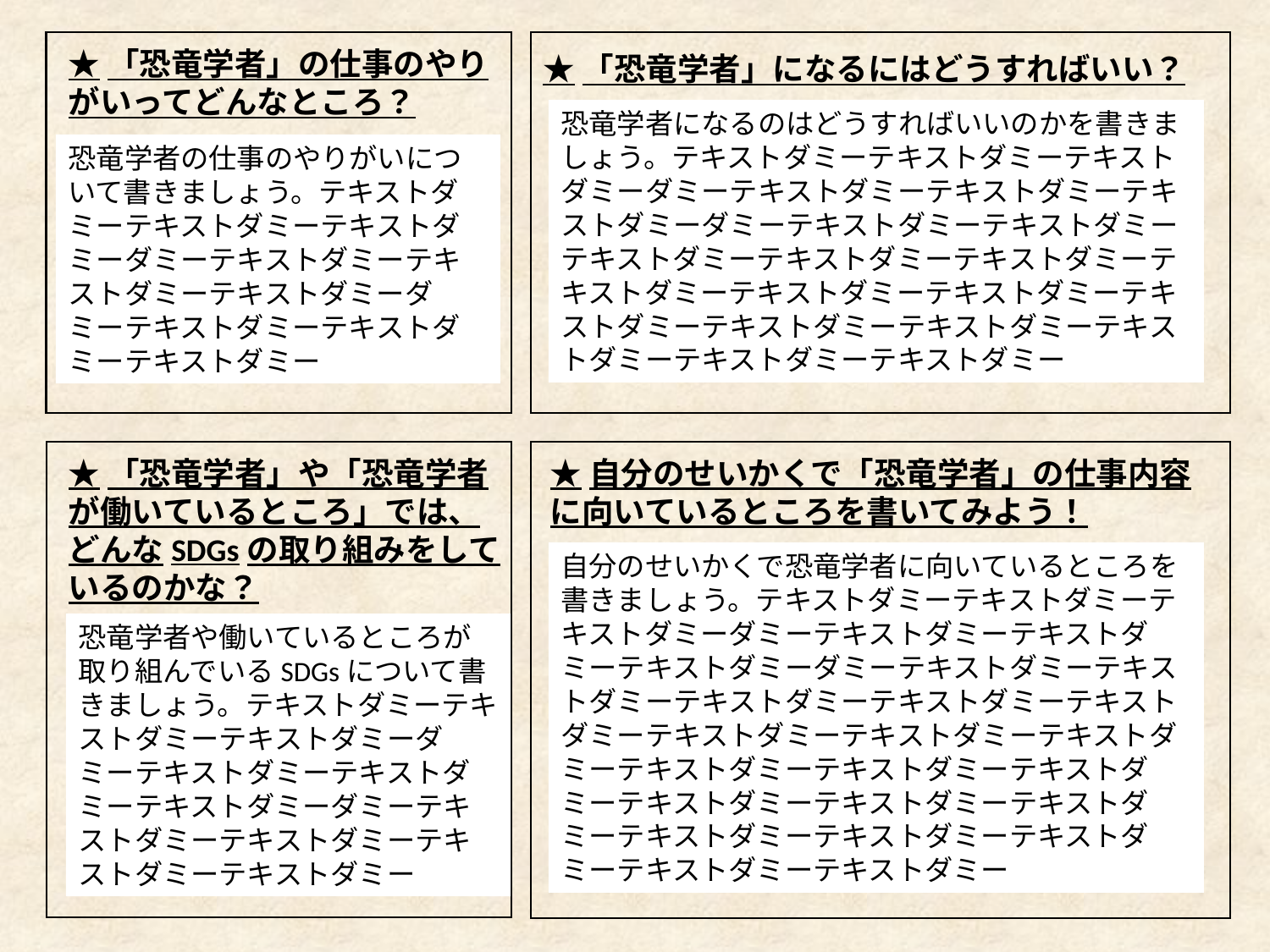

★「恐竜学者」の仕事のやりがいってどんなところ？
★「恐竜学者」になるにはどうすればいい？
恐竜学者になるのはどうすればいいのかを書きましょう。テキストダミーテキストダミーテキストダミーダミーテキストダミーテキストダミーテキストダミーダミーテキストダミーテキストダミーテキストダミーテキストダミーテキストダミーテキストダミーテキストダミーテキストダミーテキストダミーテキストダミーテキストダミーテキストダミーテキストダミーテキストダミー
恐竜学者の仕事のやりがいについて書きましょう。テキストダミーテキストダミーテキストダミーダミーテキストダミーテキストダミーテキストダミーダミーテキストダミーテキストダミーテキストダミー

★「恐竜学者」や「恐竜学者が働いているところ」では、どんなSDGsの取り組みをしているのかな？
★自分のせいかくで「恐竜学者」の仕事内容に向いているところを書いてみよう！
自分のせいかくで恐竜学者に向いているところを書きましょう。テキストダミーテキストダミーテキストダミーダミーテキストダミーテキストダミーテキストダミーダミーテキストダミーテキストダミーテキストダミーテキストダミーテキストダミーテキストダミーテキストダミーテキストダミーテキストダミーテキストダミーテキストダミーテキストダミーテキストダミーテキストダミーテキストダミーテキストダミーテキストダミーテキストダミーテキストダミー
恐竜学者や働いているところが取り組んでいるSDGsについて書きましょう。テキストダミーテキストダミーテキストダミーダミーテキストダミーテキストダミーテキストダミーダミーテキストダミーテキストダミーテキストダミーテキストダミー